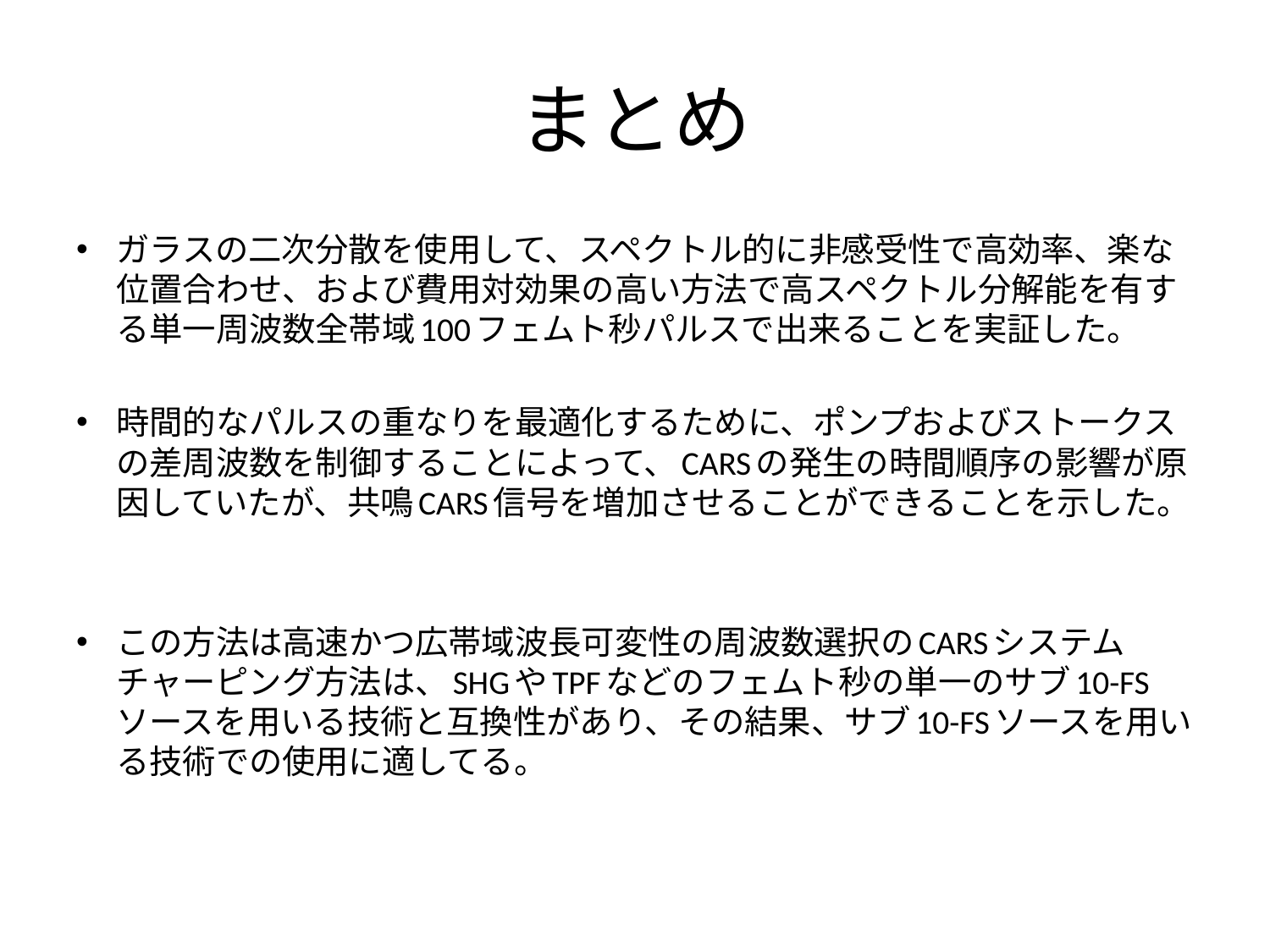

# まとめ
ガラスの二次分散を使用して、スペクトル的に非感受性で高効率、楽な位置合わせ、および費用対効果の高い方法で高スペクトル分解能を有する単一周波数全帯域100フェムト秒パルスで出来ることを実証した。

時間的なパルスの重なりを最適化するために、ポンプおよびストークスの差周波数を制御することによって、CARSの発生の時間順序の影響が原因していたが、共鳴CARS信号を増加させることができることを示した。

この方法は高速かつ広帯域波長可変性の周波数選択のCARSシステムチャーピング方法は、SHGやTPFなどのフェムト秒の単一のサブ10-FSソースを用いる技術と互換性があり、その結果、サブ10-FSソースを用いる技術での使用に適してる。